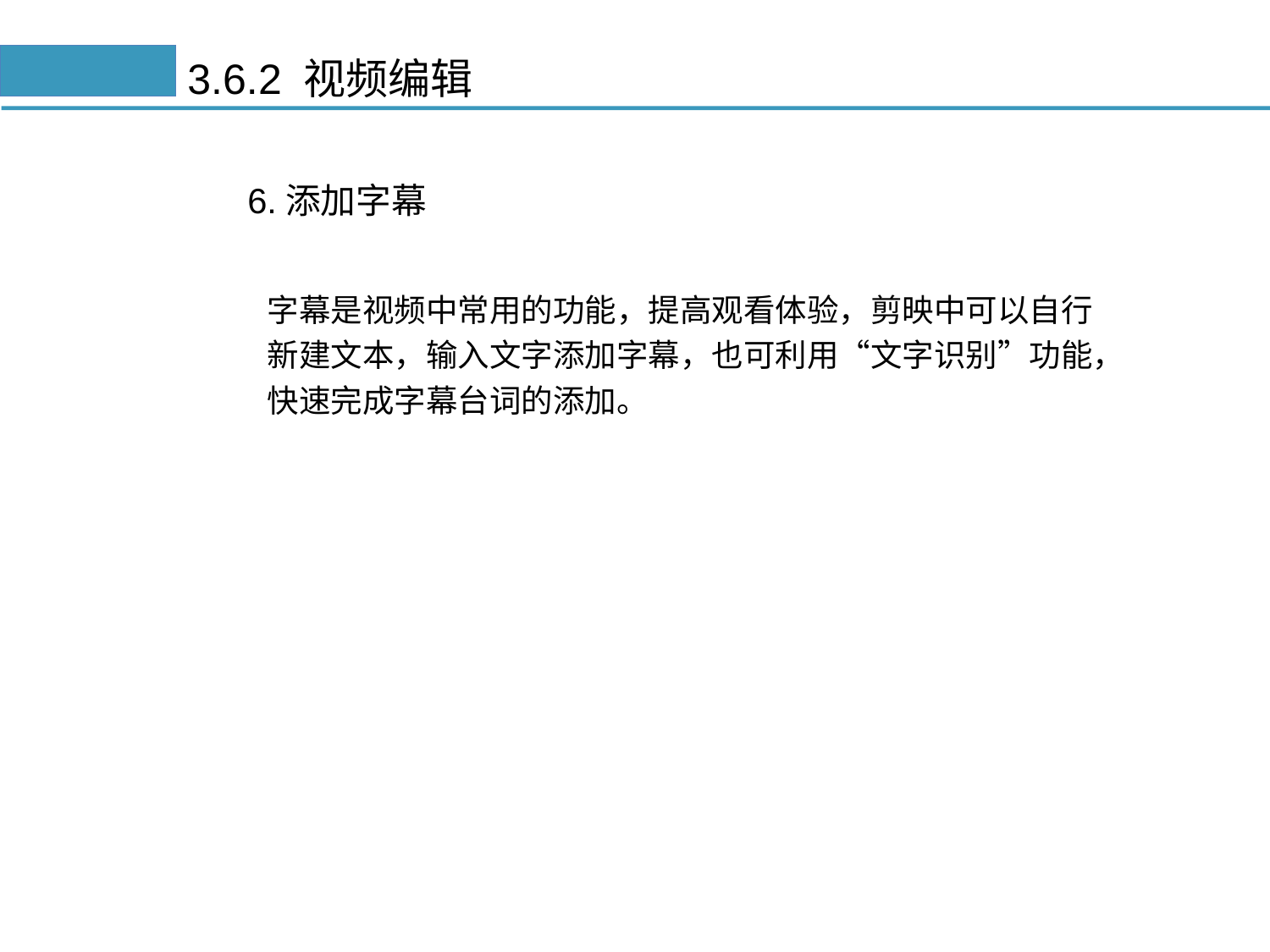

# 3.6.2 视频编辑
6.添加字幕
字幕是视频中常用的功能，提高观看体验，剪映中可以自行新建文本，输入文字添加字幕，也可利用“文字识别”功能，快速完成字幕台词的添加。